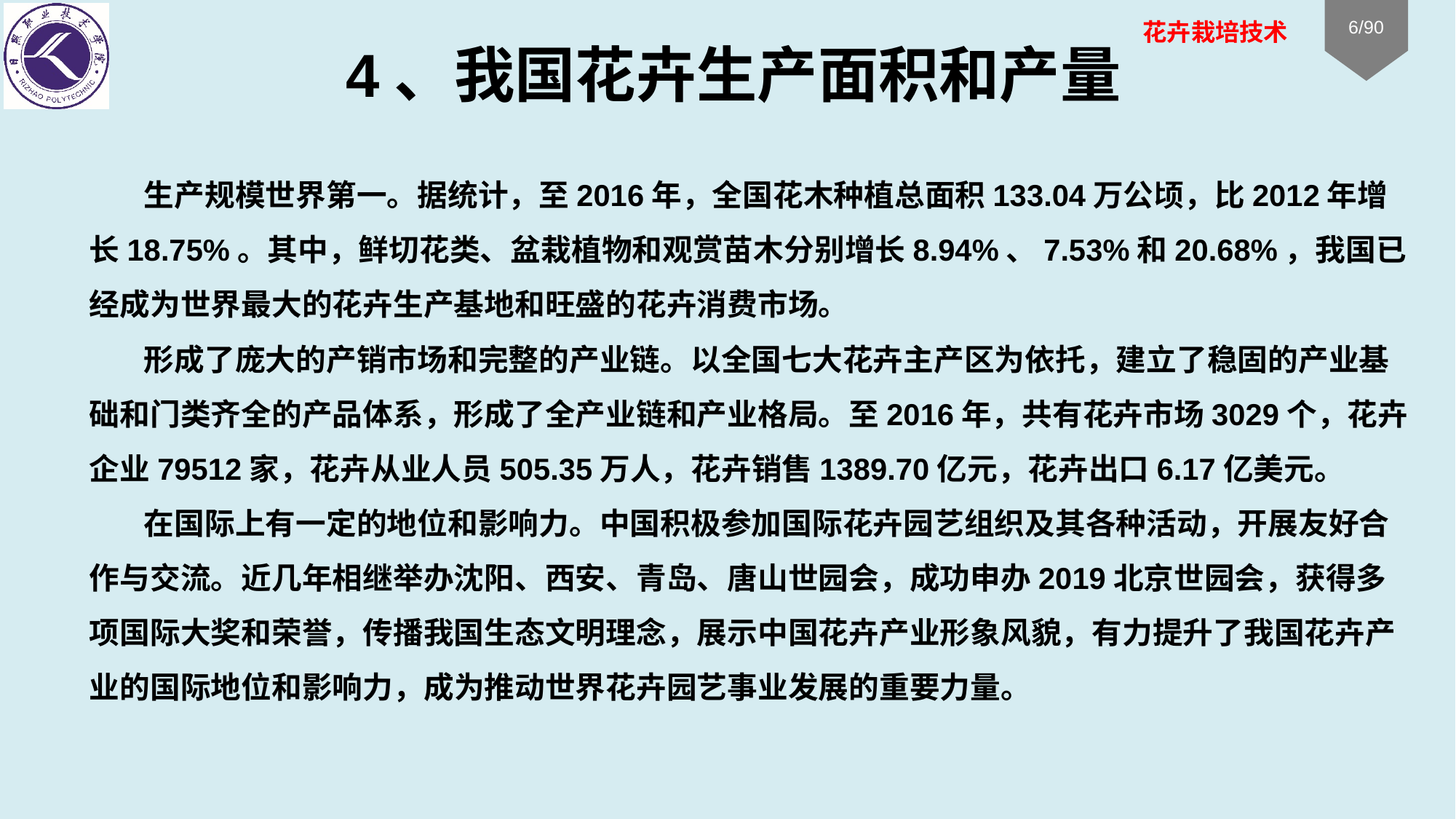

# 4、我国花卉生产面积和产量
生产规模世界第一。据统计，至2016年，全国花木种植总面积133.04万公顷，比2012年增长18.75%。其中，鲜切花类、盆栽植物和观赏苗木分别增长8.94%、7.53%和20.68%，我国已经成为世界最大的花卉生产基地和旺盛的花卉消费市场。
形成了庞大的产销市场和完整的产业链。以全国七大花卉主产区为依托，建立了稳固的产业基础和门类齐全的产品体系，形成了全产业链和产业格局。至2016年，共有花卉市场3029个，花卉企业79512家，花卉从业人员505.35万人，花卉销售1389.70亿元，花卉出口6.17亿美元。
在国际上有一定的地位和影响力。中国积极参加国际花卉园艺组织及其各种活动，开展友好合作与交流。近几年相继举办沈阳、西安、青岛、唐山世园会，成功申办2019北京世园会，获得多项国际大奖和荣誉，传播我国生态文明理念，展示中国花卉产业形象风貌，有力提升了我国花卉产业的国际地位和影响力，成为推动世界花卉园艺事业发展的重要力量。